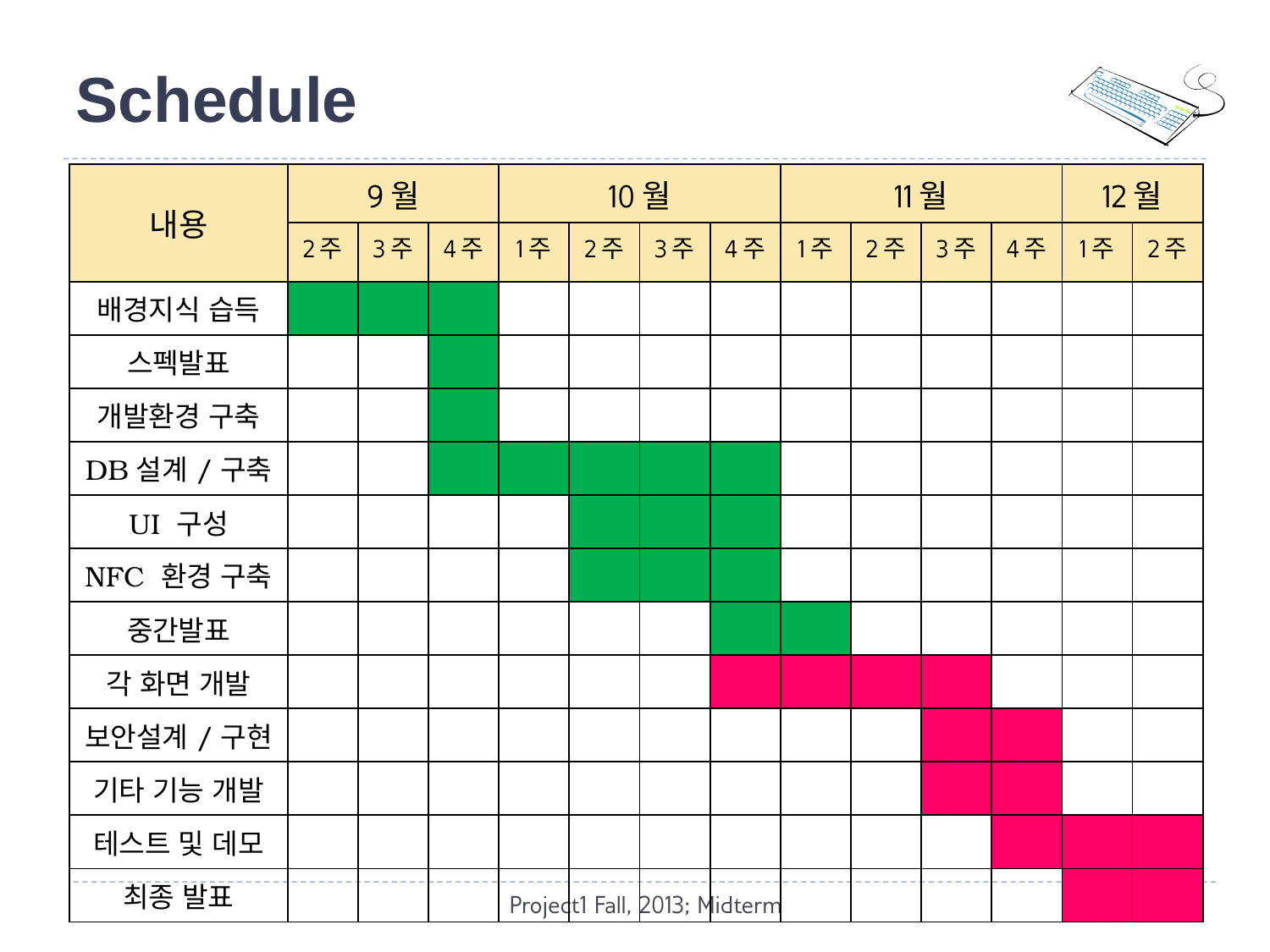

# Schedule
| 내용 | 9월 |  |  | 10월 |  |  |  | 11월 |  |  |  | 12월 |  |
| --- | --- | --- | --- | --- | --- | --- | --- | --- | --- | --- | --- | --- | --- |
|  | 2주 | 3주 | 4주 | 1주 | 2주 | 3주 | 4주 | 1주 | 2주 | 3주 | 4주 | 1주 | 2주 |
| 배경지식 습득 |  |  |  |  |  |  |  |  |  |  |  |  |  |
| 스펙발표 |  |  |  |  |  |  |  |  |  |  |  |  |  |
| 개발환경 구축 |  |  |  |  |  |  |  |  |  |  |  |  |  |
| DB설계/구축 |  |  |  |  |  |  |  |  |  |  |  |  |  |
| UI 구성 |  |  |  |  |  |  |  |  |  |  |  |  |  |
| NFC 환경 구축 |  |  |  |  |  |  |  |  |  |  |  |  |  |
| 중간발표 |  |  |  |  |  |  |  |  |  |  |  |  |  |
| 각 화면 개발 |  |  |  |  |  |  |  |  |  |  |  |  |  |
| 보안설계/구현 |  |  |  |  |  |  |  |  |  |  |  |  |  |
| 기타 기능 개발 |  |  |  |  |  |  |  |  |  |  |  |  |  |
| 테스트 및 데모 |  |  |  |  |  |  |  |  |  |  |  |  |  |
| 최종 발표 |  |  |  |  |  |  |  |  |  |  |  |  |  |
Project1 Fall, 2013; Midterm
15